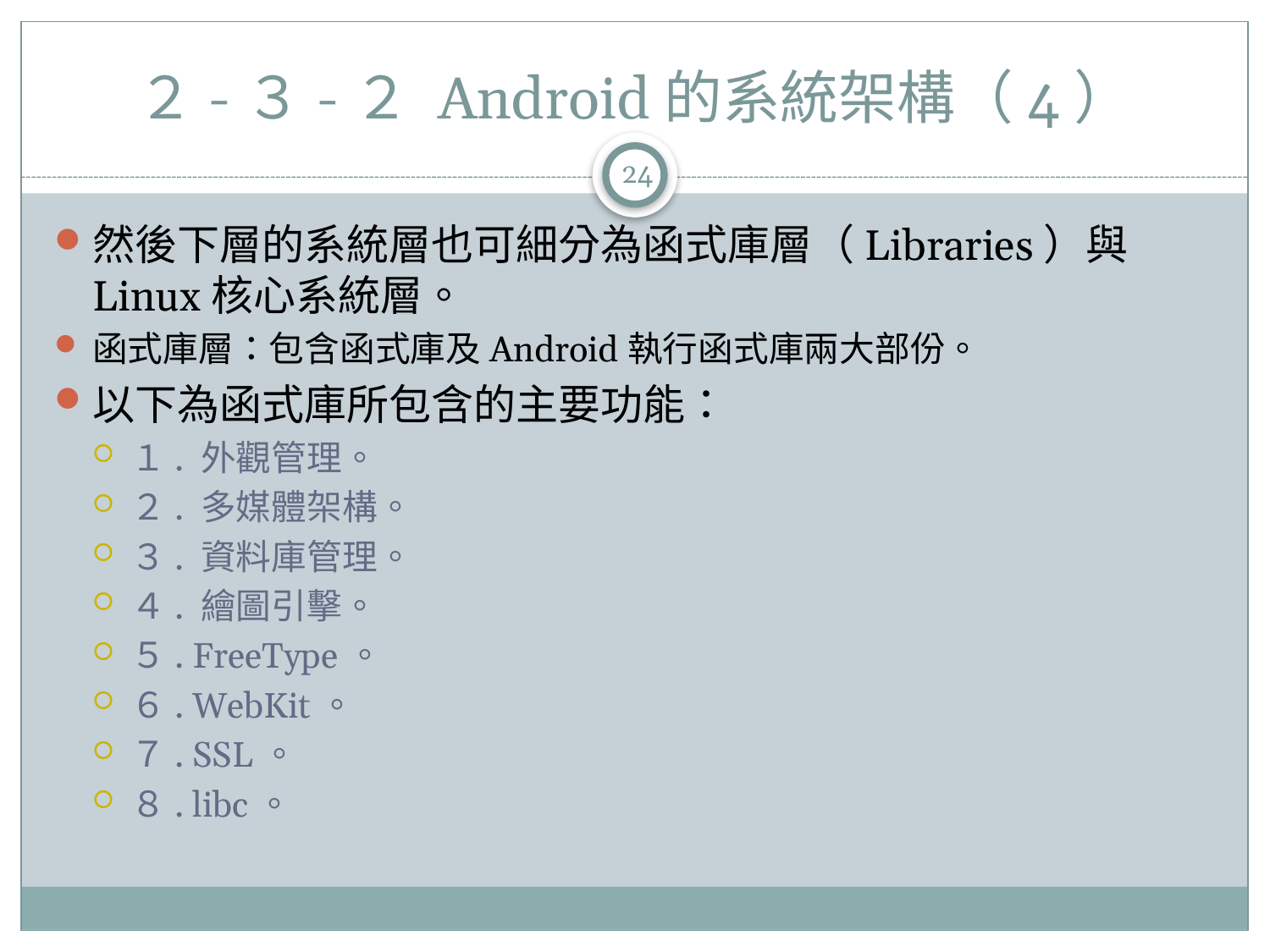

# ２-３-２ Android的系統架構（4）
24
然後下層的系統層也可細分為函式庫層（Libraries）與Linux核心系統層。
函式庫層：包含函式庫及Android執行函式庫兩大部份。
以下為函式庫所包含的主要功能：
１. 外觀管理。
２. 多媒體架構。
３. 資料庫管理。
４. 繪圖引擊。
５. FreeType。
６. WebKit。
７. SSL。
８. libc。